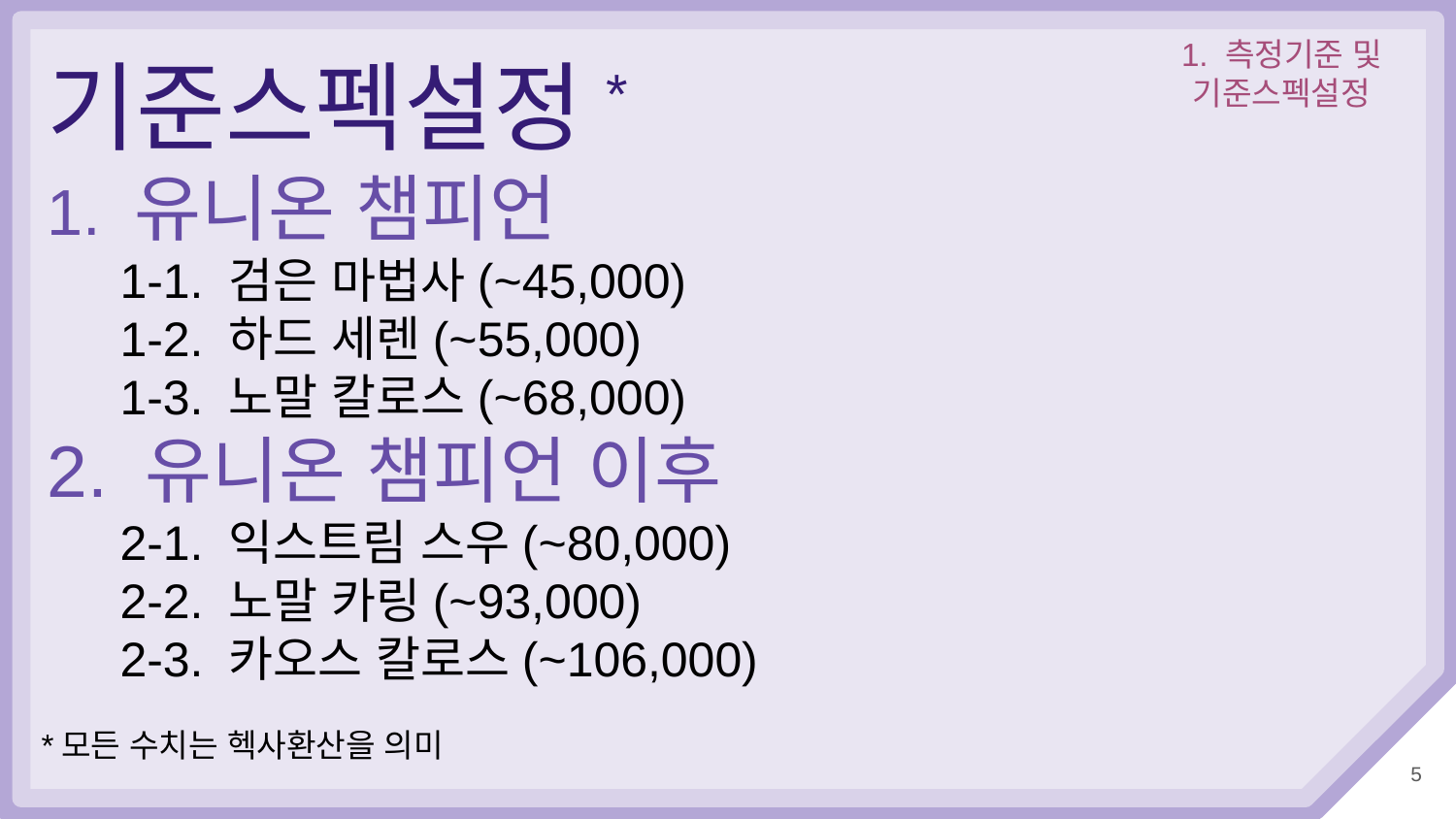

1. 측정기준 및 기준스펙설정
기준스펙설정*
1. 유니온 챔피언
1-1. 검은 마법사(~45,000)
1-2. 하드 세렌(~55,000)
1-3. 노말 칼로스(~68,000)
2. 유니온 챔피언 이후
2-1. 익스트림 스우(~80,000)
2-2. 노말 카링(~93,000)
2-3. 카오스 칼로스(~106,000)
*모든 수치는 헥사환산을 의미
5